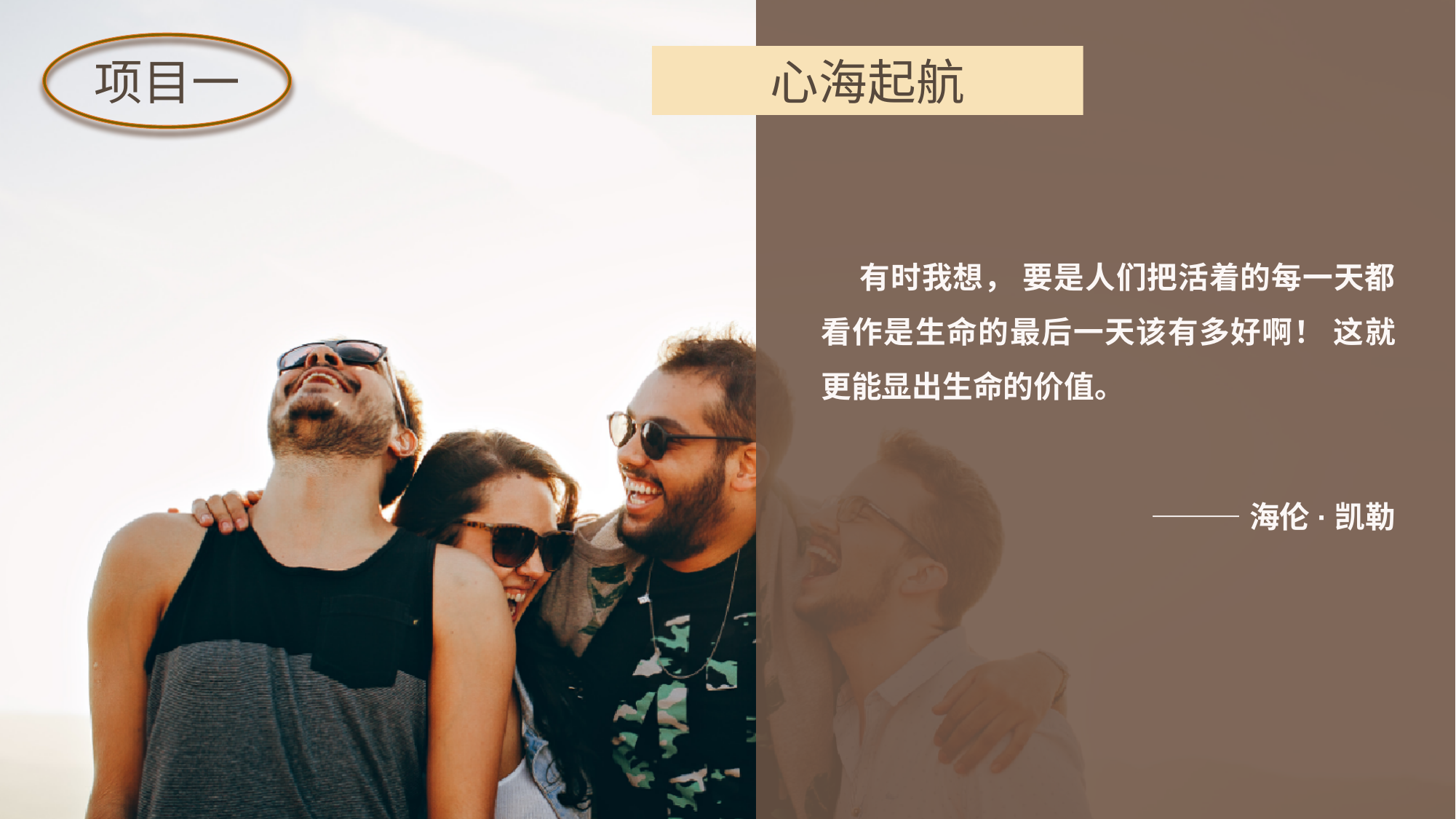

项目一
心海起航
    有时我想， 要是人们把活着的每一天都看作是生命的最后一天该有多好啊！ 这就更能显出生命的价值。

———海伦·凯勒